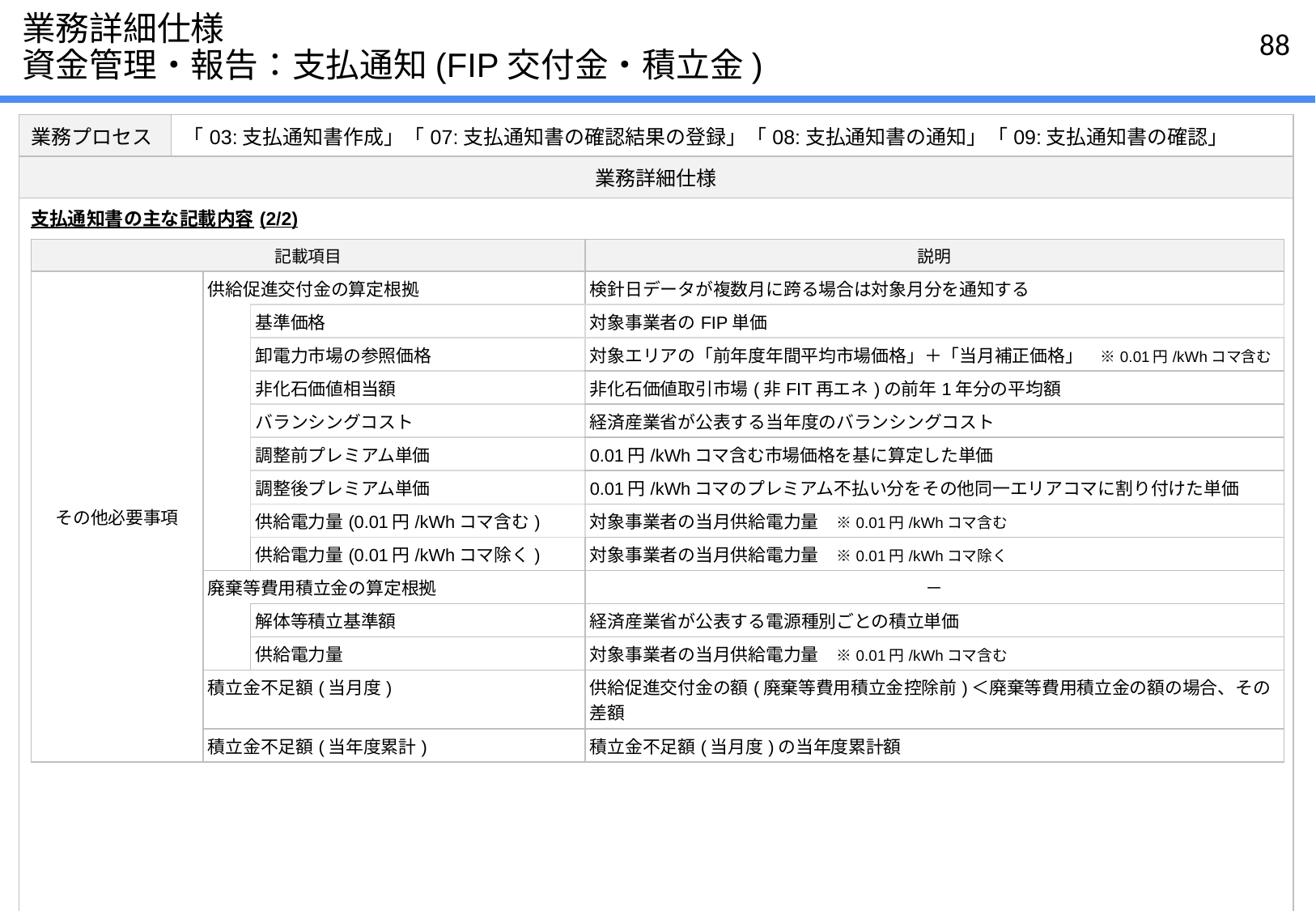

# 業務詳細仕様 資金管理・報告：支払通知(FIP交付金・積立金)
| 業務プロセス | 「03:支払通知書作成」「07:支払通知書の確認結果の登録」「08:支払通知書の通知」「09:支払通知書の確認」 |
| --- | --- |
| 業務詳細仕様 |  |
| 支払通知書の主な記載内容(2/2) |  |
| 記載項目 |  |  | 説明 |
| --- | --- | --- | --- |
| その他必要事項 | 供給促進交付金の算定根拠 |  | 検針日データが複数月に跨る場合は対象月分を通知する |
|  |  | 基準価格 | 対象事業者のFIP単価 |
|  |  | 卸電力市場の参照価格 | 対象エリアの「前年度年間平均市場価格」＋「当月補正価格」　※0.01円/kWhコマ含む |
|  |  | 非化石価値相当額 | 非化石価値取引市場(非FIT再エネ)の前年1年分の平均額 |
|  |  | バランシングコスト | 経済産業省が公表する当年度のバランシングコスト |
|  |  | 調整前プレミアム単価 | 0.01円/kWhコマ含む市場価格を基に算定した単価 |
|  |  | 調整後プレミアム単価 | 0.01円/kWhコマのプレミアム不払い分をその他同一エリアコマに割り付けた単価 |
|  |  | 供給電力量(0.01円/kWhコマ含む) | 対象事業者の当月供給電力量　※0.01円/kWhコマ含む |
|  |  | 供給電力量(0.01円/kWhコマ除く) | 対象事業者の当月供給電力量　※0.01円/kWhコマ除く |
|  | 廃棄等費用積立金の算定根拠 |  | － |
|  |  | 解体等積立基準額 | 経済産業省が公表する電源種別ごとの積立単価 |
|  |  | 供給電力量 | 対象事業者の当月供給電力量　※0.01円/kWhコマ含む |
|  | 積立金不足額(当月度) |  | 供給促進交付金の額(廃棄等費用積立金控除前)＜廃棄等費用積立金の額の場合、その差額 |
|  | 積立金不足額(当年度累計) |  | 積立金不足額(当月度)の当年度累計額 |